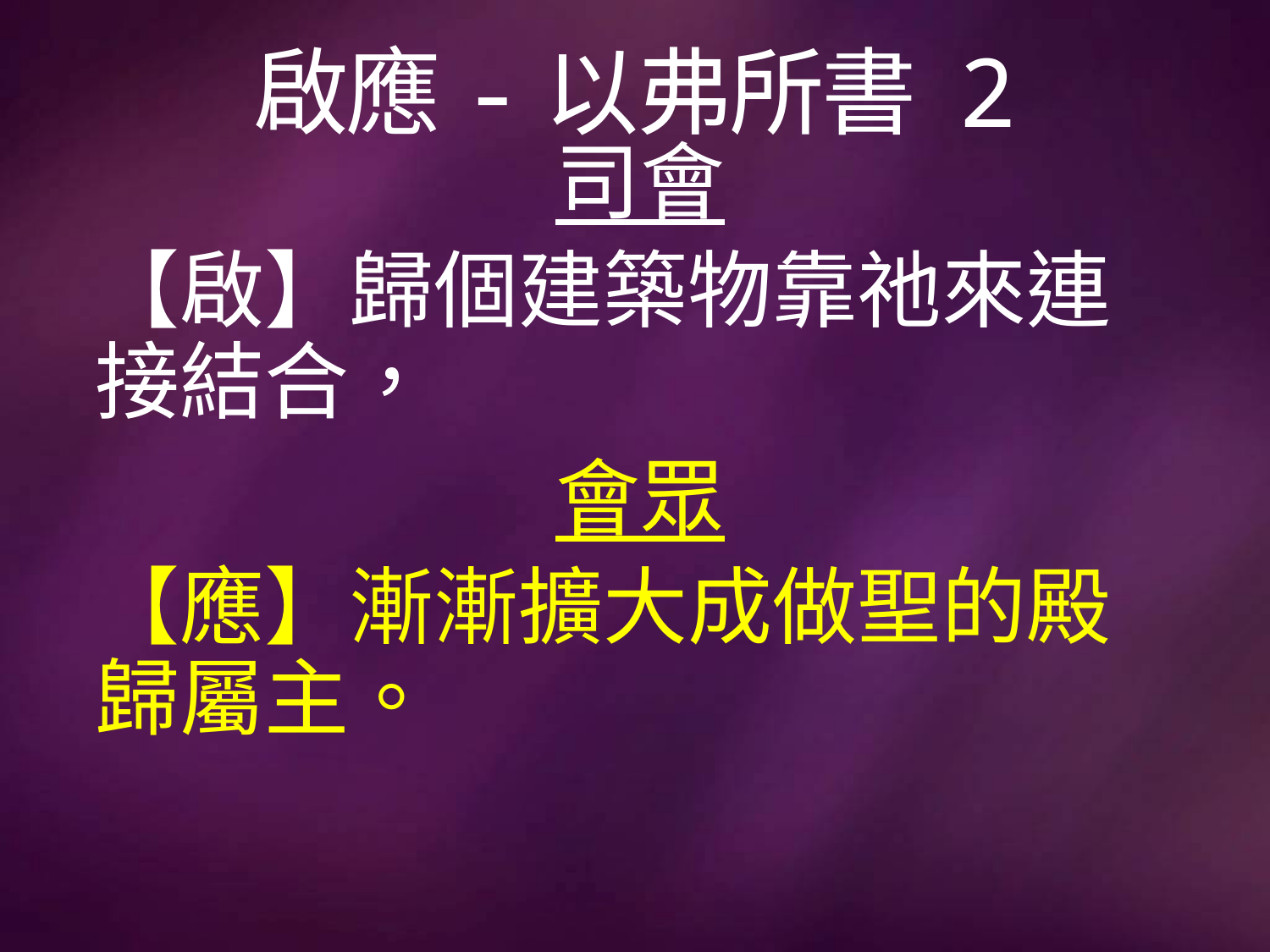

# 啟應-以弗所書 2
司會
【啟】歸個建築物靠祂來連接結合，

會眾
【應】漸漸擴大成做聖的殿歸屬主。